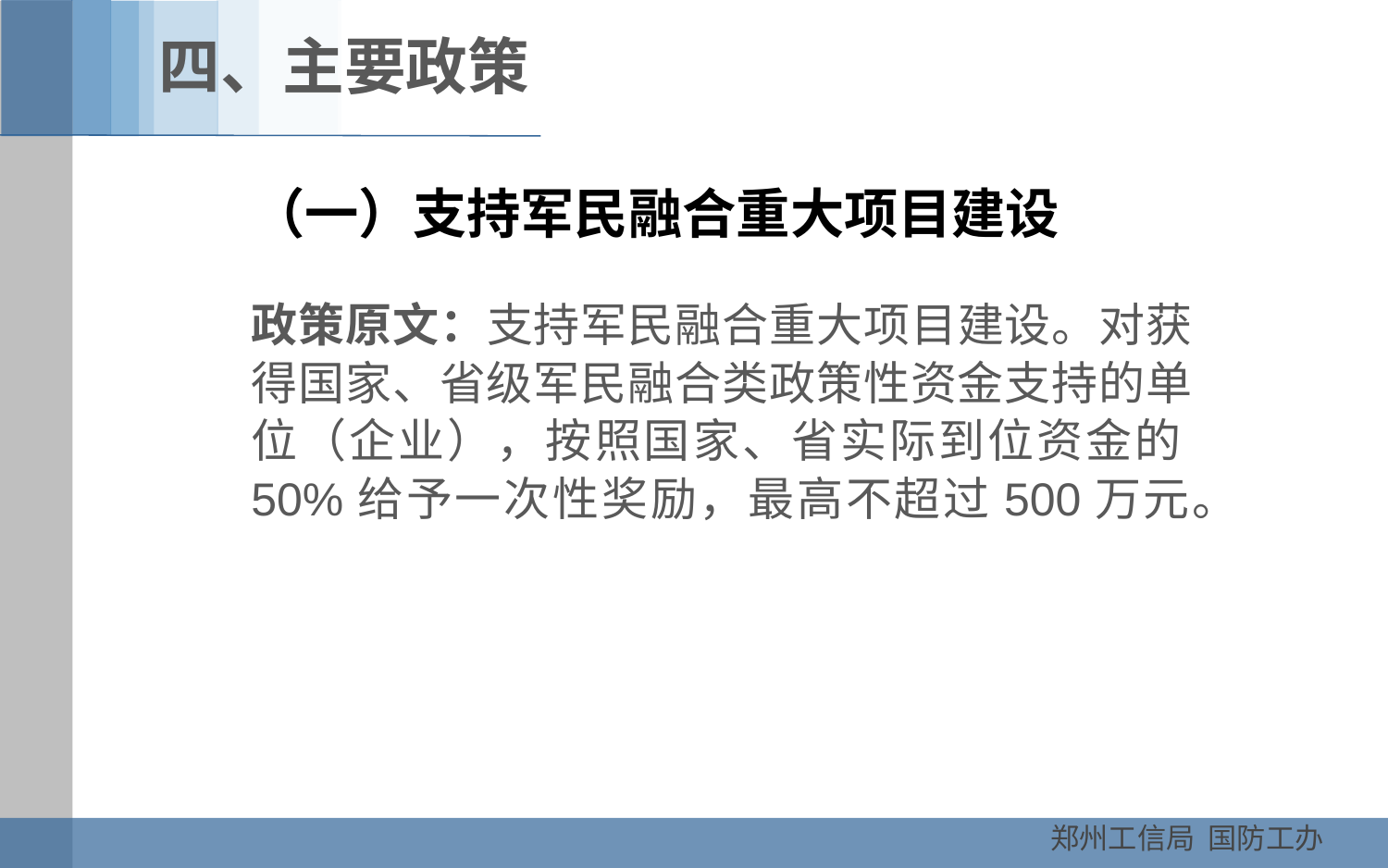

四、主要政策

（一）支持军民融合重大项目建设
政策原文：支持军民融合重大项目建设。对获得国家、省级军民融合类政策性资金支持的单位（企业），按照国家、省实际到位资金的50%给予一次性奖励，最高不超过500万元。

郑州工信局  国防工办